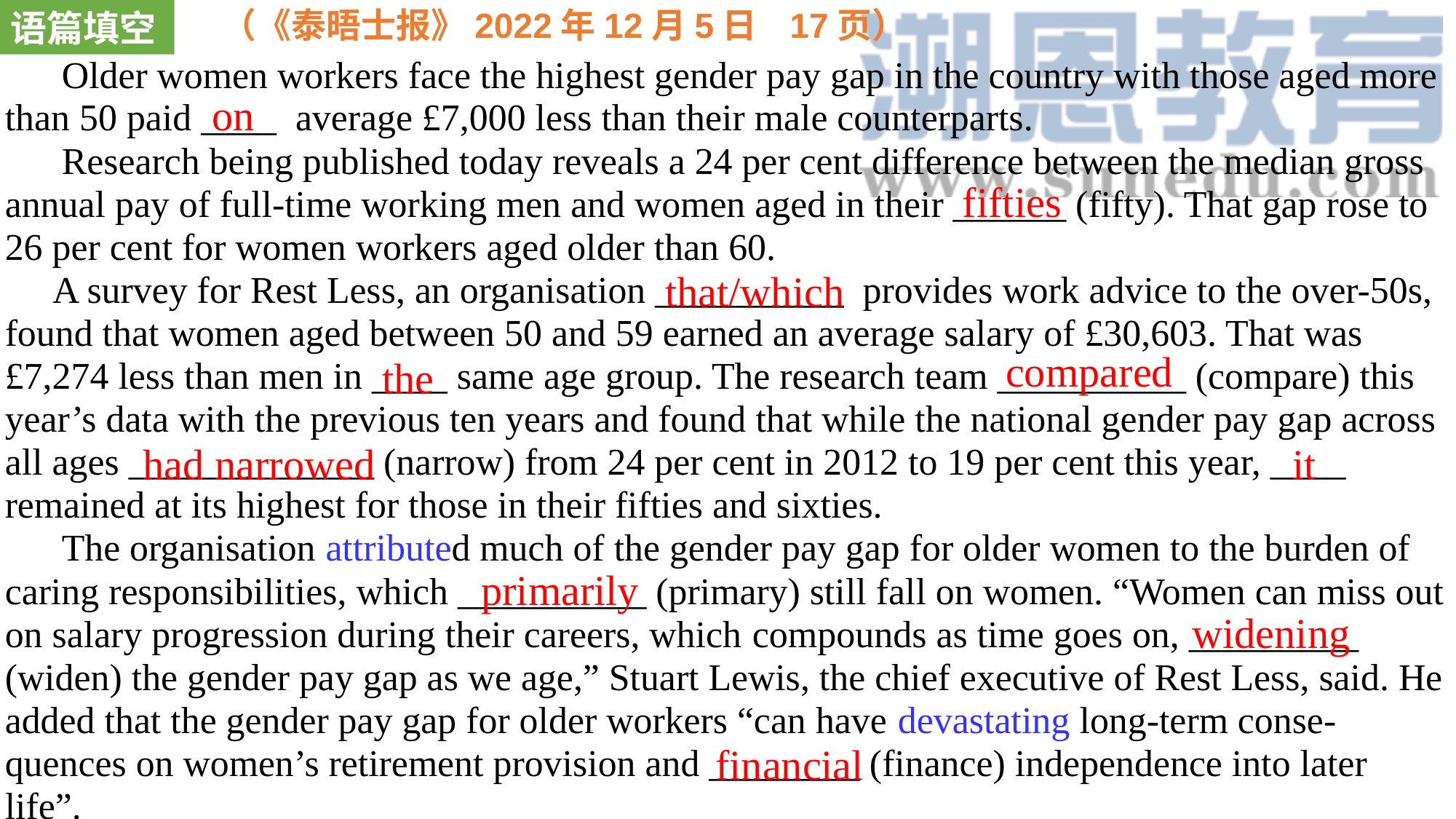

语篇填空
（《泰晤士报》2022年12月5日   17页）
      Older women workers face the highest gender pay gap in the country with those aged more than 50 paid ____  average £7,000 less than their male counterparts.
      Research being published today reveals a 24 per cent difference between the median gross annual pay of full-time working men and women aged in their ______ (fifty). That gap rose to 26 per cent for women workers aged older than 60.
     A survey for Rest Less, an organisation __________  provides work advice to the over-50s, found that women aged between 50 and 59 earned an average salary of £30,603. That was £7,274 less than men in ____ same age group. The research team __________ (compare) this year’s data with the previous ten years and found that while the national gender pay gap across all ages _____________ (narrow) from 24 per cent in 2012 to 19 per cent this year, ____ remained at its highest for those in their fifties and sixties.
      The organisation attributed much of the gender pay gap for older women to the burden of caring responsibilities, which __________ (primary) still fall on women. “Women can miss out on salary progression during their careers, which compounds as time goes on, _________ (widen) the gender pay gap as we age,” Stuart Lewis, the chief executive of Rest Less, said. He added that the gender pay gap for older workers “can have devastating long-term conse-quences on women’s retirement provision and ________ (finance) independence into later life”.
on
fifties
that/which
compared
the
had narrowed
it
primarily
widening
financial